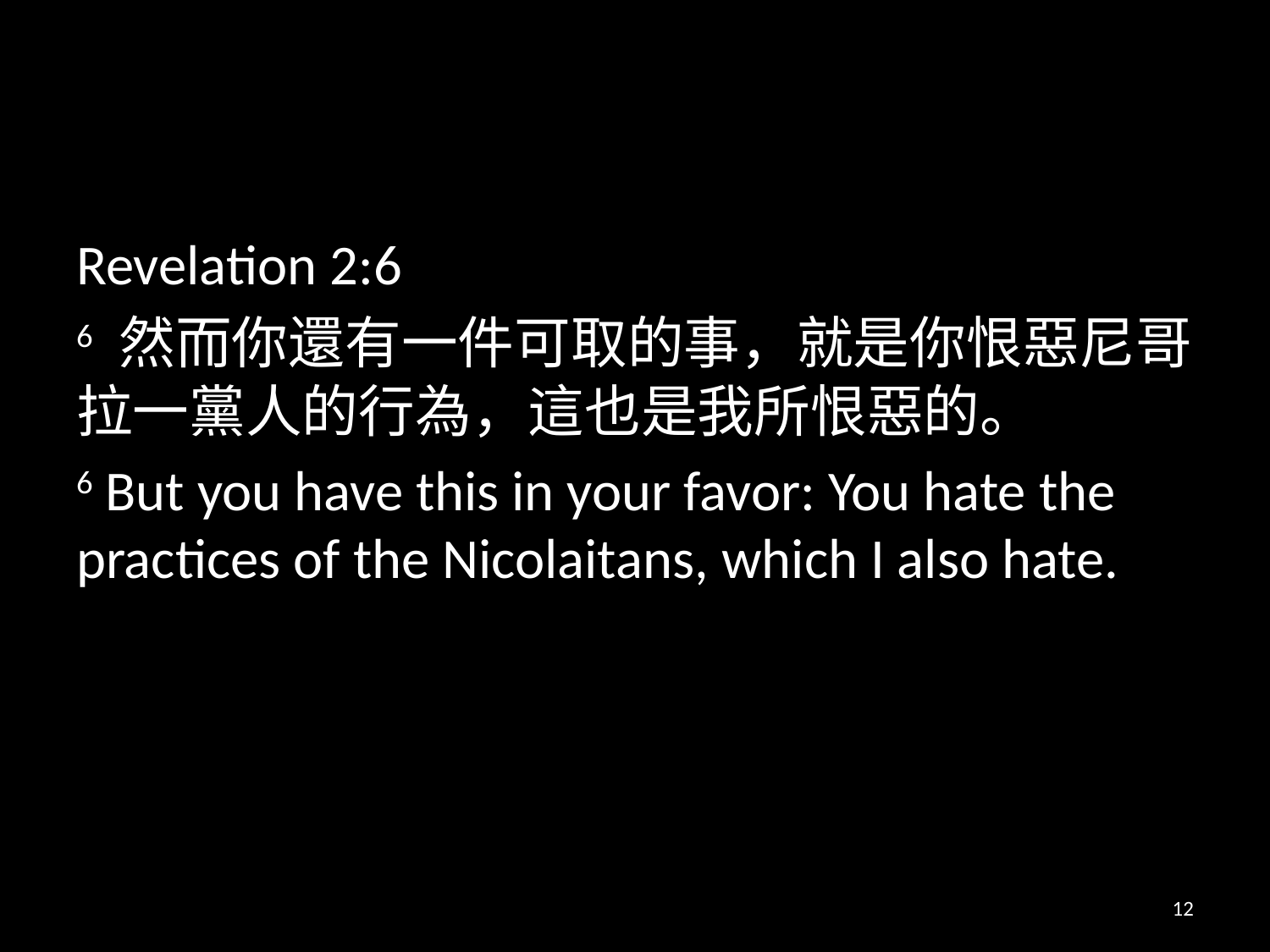

#
Revelation 2:6
6 然而你還有一件可取的事，就是你恨惡尼哥拉一黨人的行為，這也是我所恨惡的。
6 But you have this in your favor: You hate the practices of the Nicolaitans, which I also hate.
12